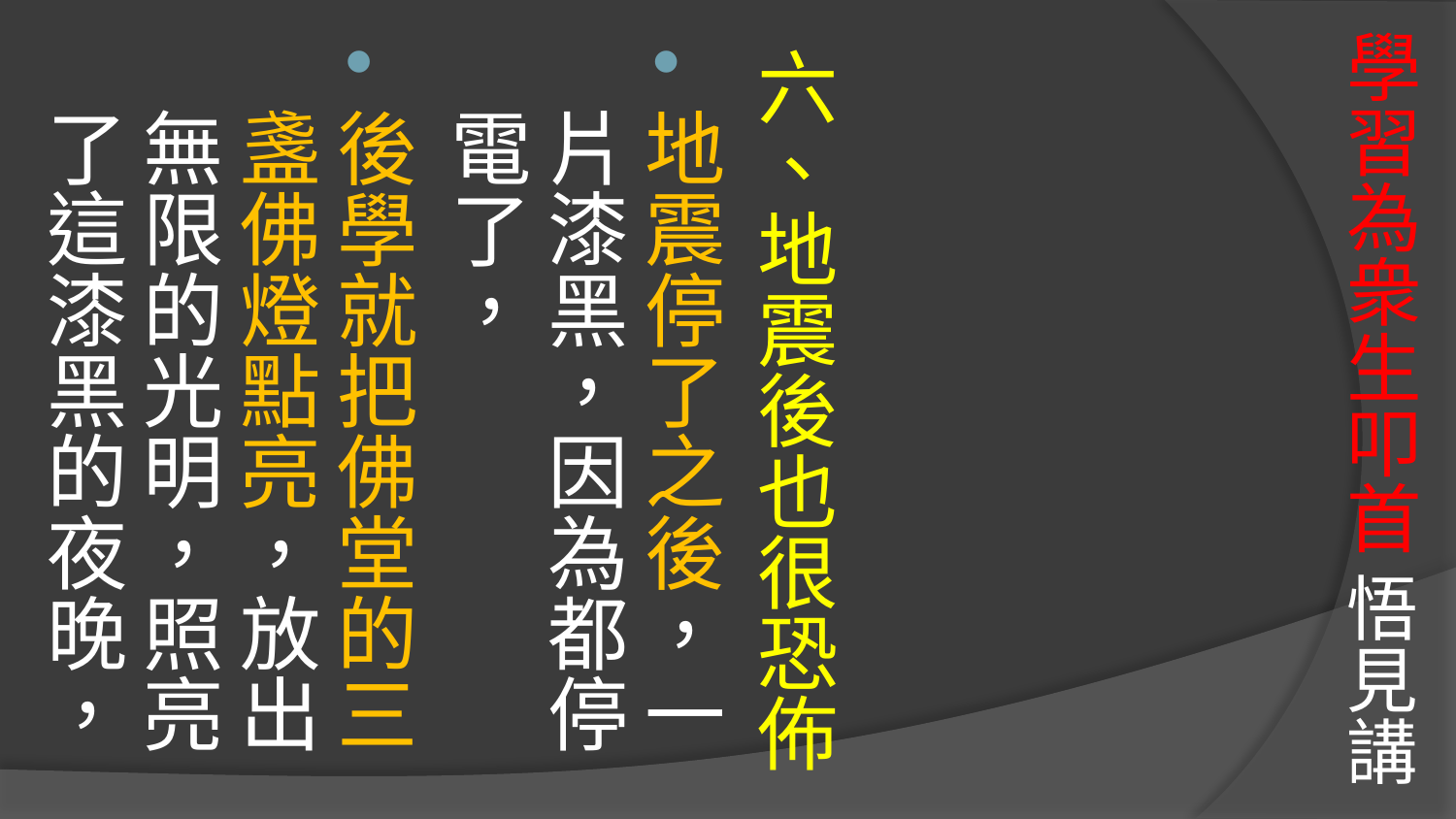

# 學習為衆生叩首 悟見講
六、地震後也很恐佈
地震停了之後，一片漆黑，因為都停電了，
後學就把佛堂的三盞佛燈點亮，放出無限的光明，照亮了這漆黑的夜晚，